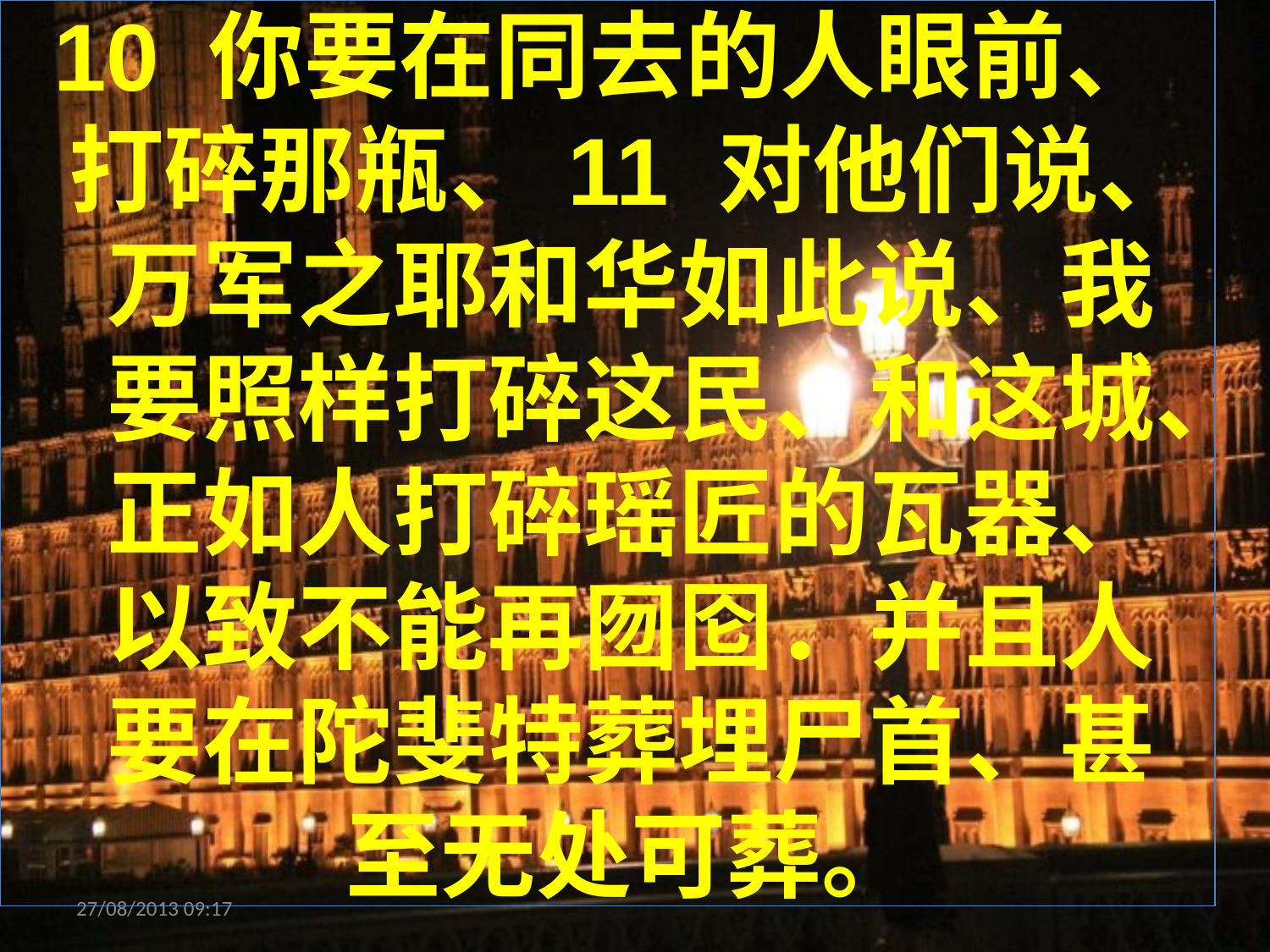

10 你要在同去的人眼前、打碎那瓶、11 对他们说、万军之耶和华如此说、我要照样打碎这民、和这城、正如人打碎瑶匠的瓦器、以致不能再囫囵．并且人要在陀斐特葬埋尸首、甚至无处可葬。
27/08/2013 09:17